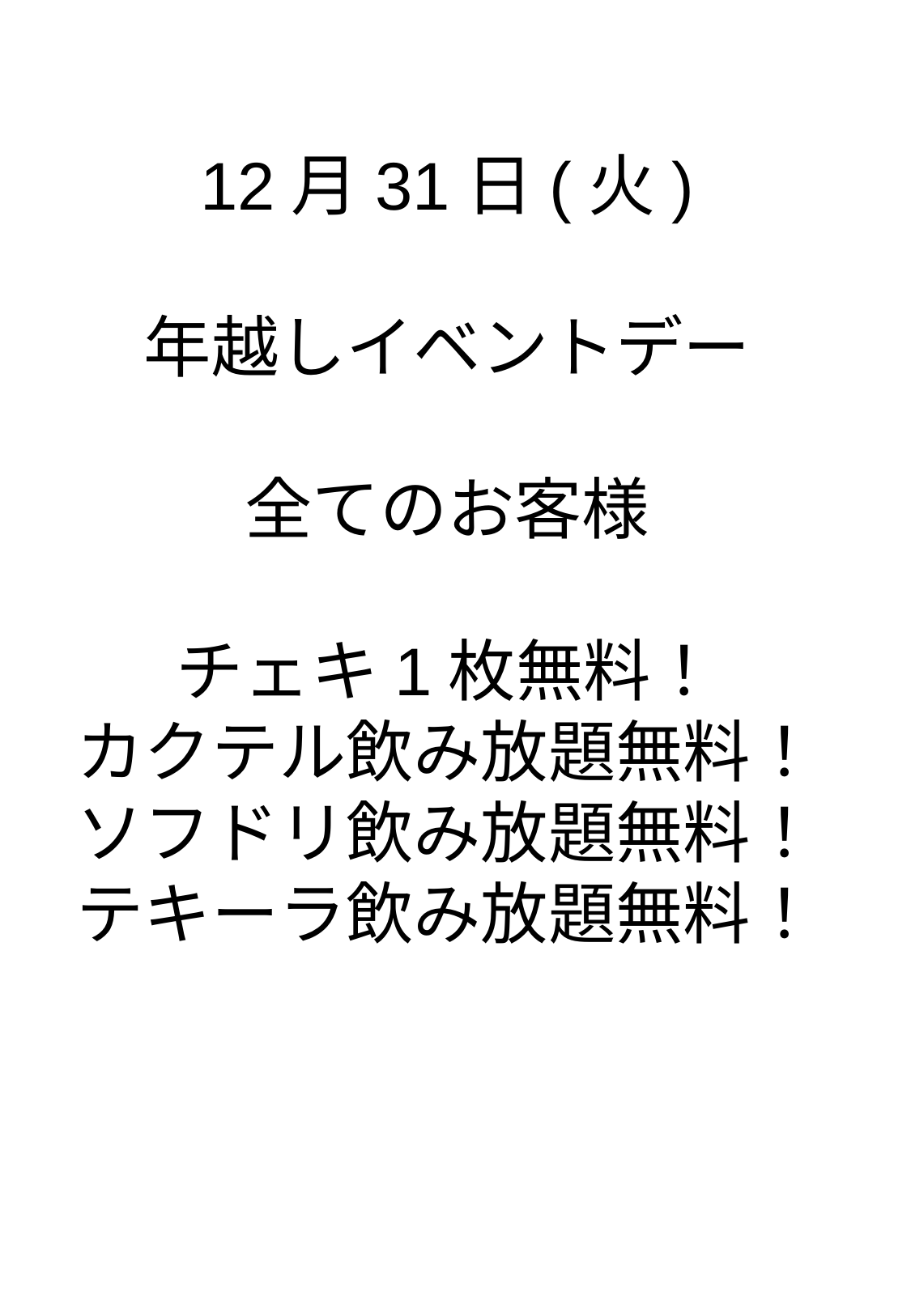

12月31日(火)

年越しイベントデー

全てのお客様

チェキ1枚無料！
カクテル飲み放題無料！
ソフドリ飲み放題無料！
テキーラ飲み放題無料！